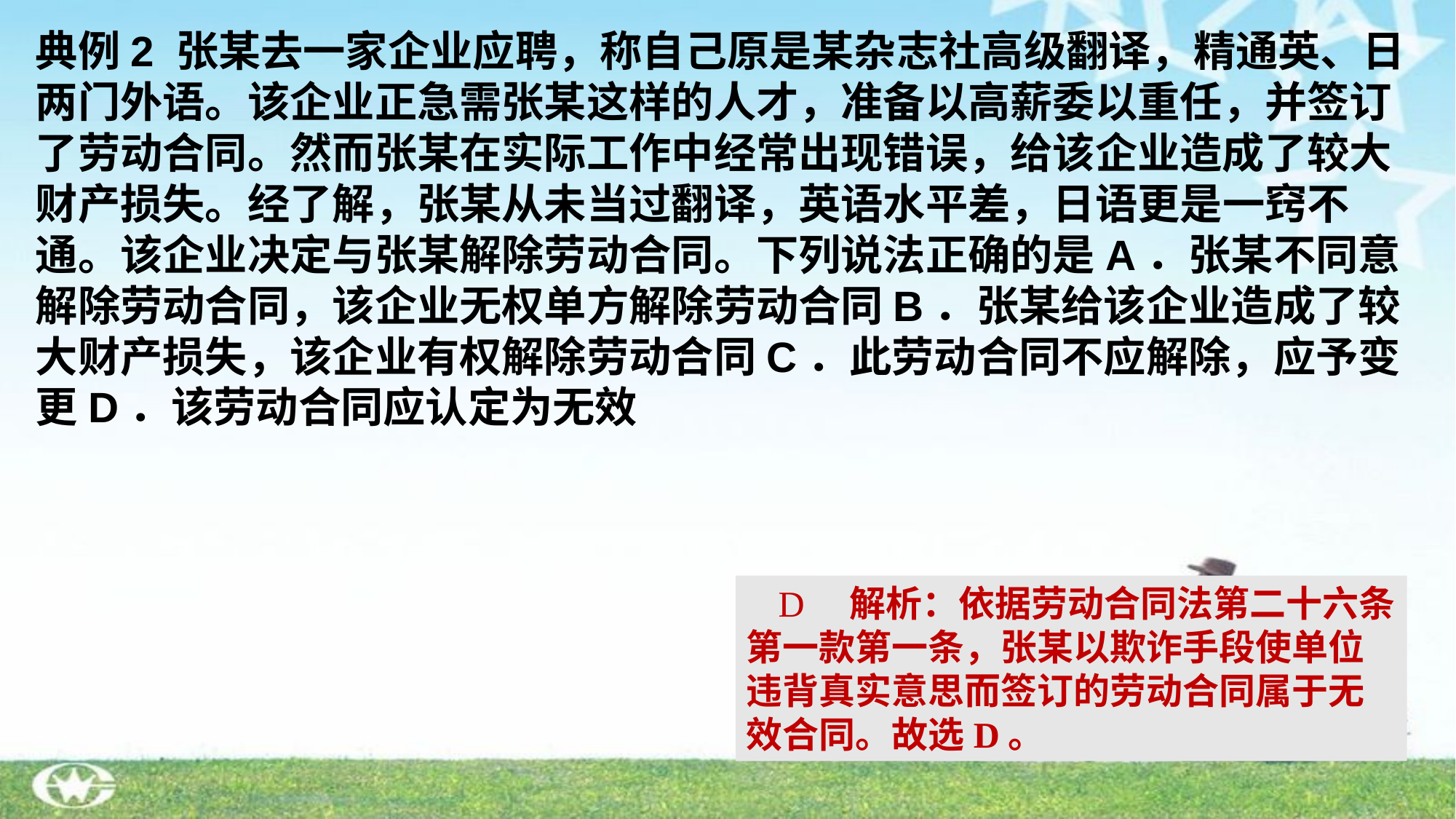

典例2 张某去一家企业应聘，称自己原是某杂志社高级翻译，精通英、日两门外语。该企业正急需张某这样的人才，准备以高薪委以重任，并签订了劳动合同。然而张某在实际工作中经常出现错误，给该企业造成了较大财产损失。经了解，张某从未当过翻译，英语水平差，日语更是一窍不通。该企业决定与张某解除劳动合同。下列说法正确的是A．张某不同意解除劳动合同，该企业无权单方解除劳动合同B．张某给该企业造成了较大财产损失，该企业有权解除劳动合同C．此劳动合同不应解除，应予变更D．该劳动合同应认定为无效

D　解析：依据劳动合同法第二十六条第一款第一条，张某以欺诈手段使单位违背真实意思而签订的劳动合同属于无效合同。故选D。